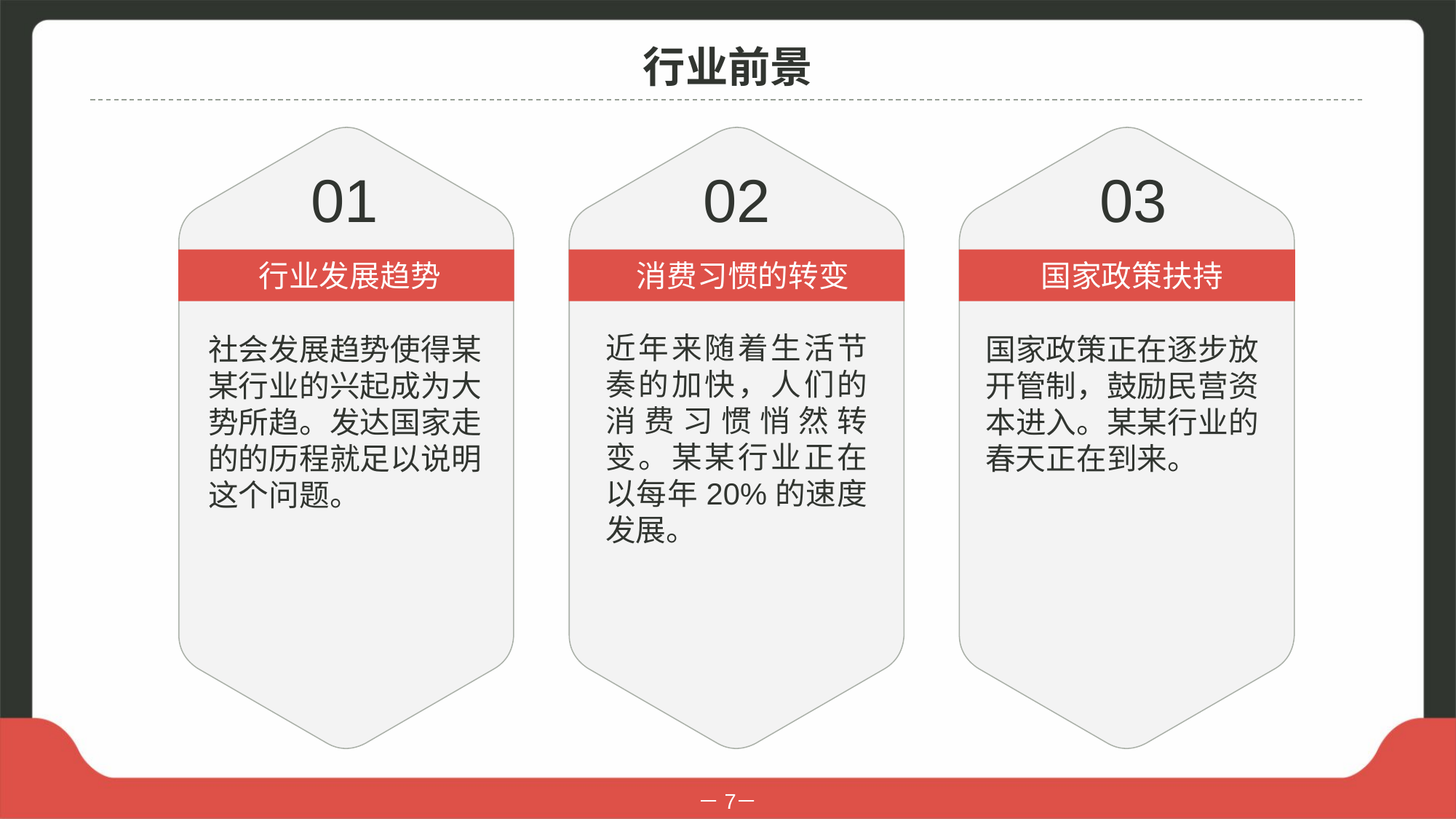

行业前景

01
02
03

行业发展趋势
消费习惯的转变
国家政策扶持
近年来随着生活节奏的加快，人们的消费习惯悄然转变。某某行业正在以每年20%的速度发展。
社会发展趋势使得某某行业的兴起成为大势所趋。发达国家走的的历程就足以说明这个问题。
国家政策正在逐步放开管制，鼓励民营资本进入。某某行业的春天正在到来。